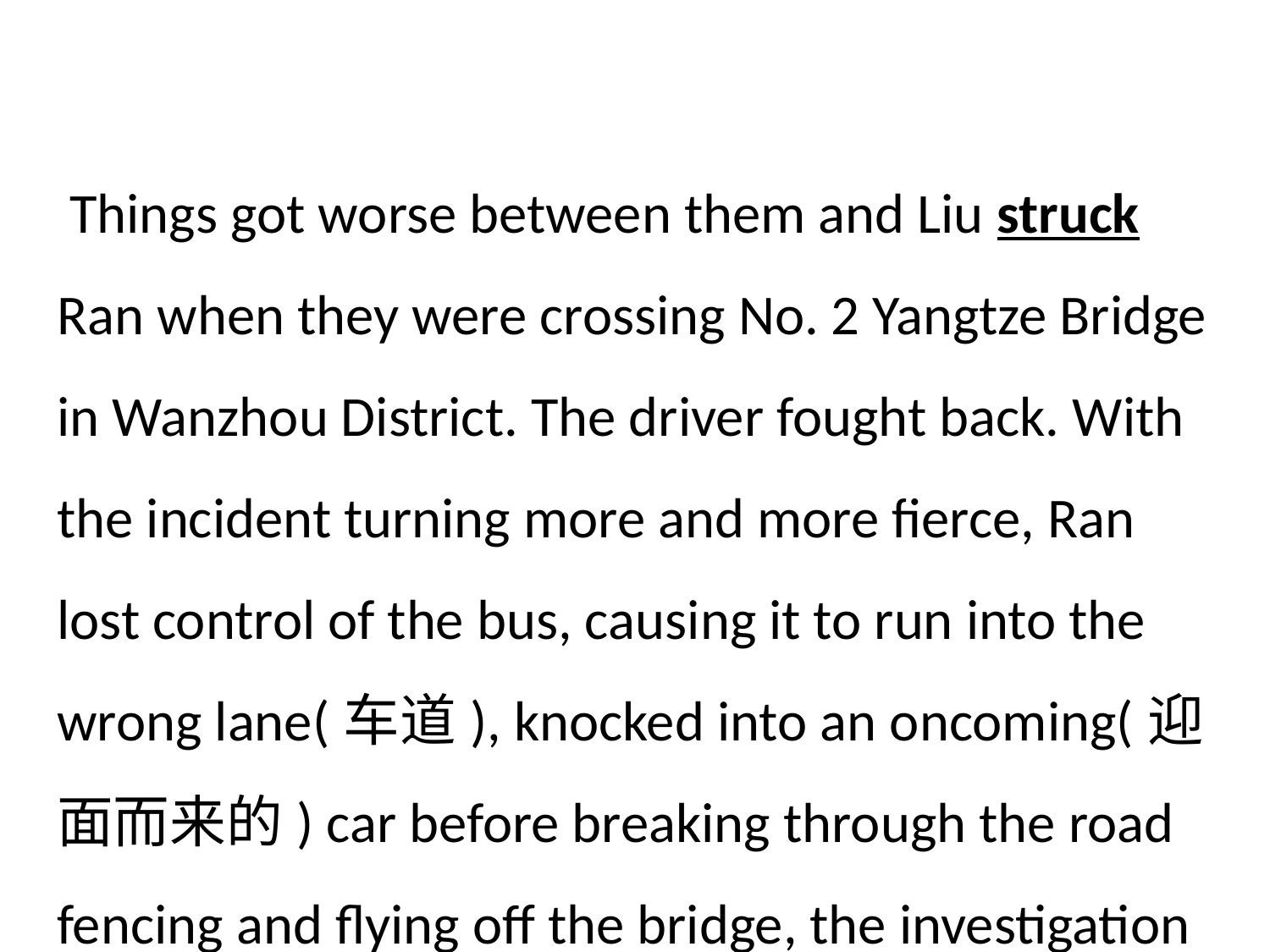

Things got worse between them and Liu struck Ran when they were crossing No. 2 Yangtze Bridge in Wanzhou District. The driver fought back. With the incident turning more and more fierce, Ran lost control of the bus, causing it to run into the wrong lane(车道), knocked into an oncoming(迎面而来的) car before breaking through the road fencing and flying off the bridge, the investigation found.